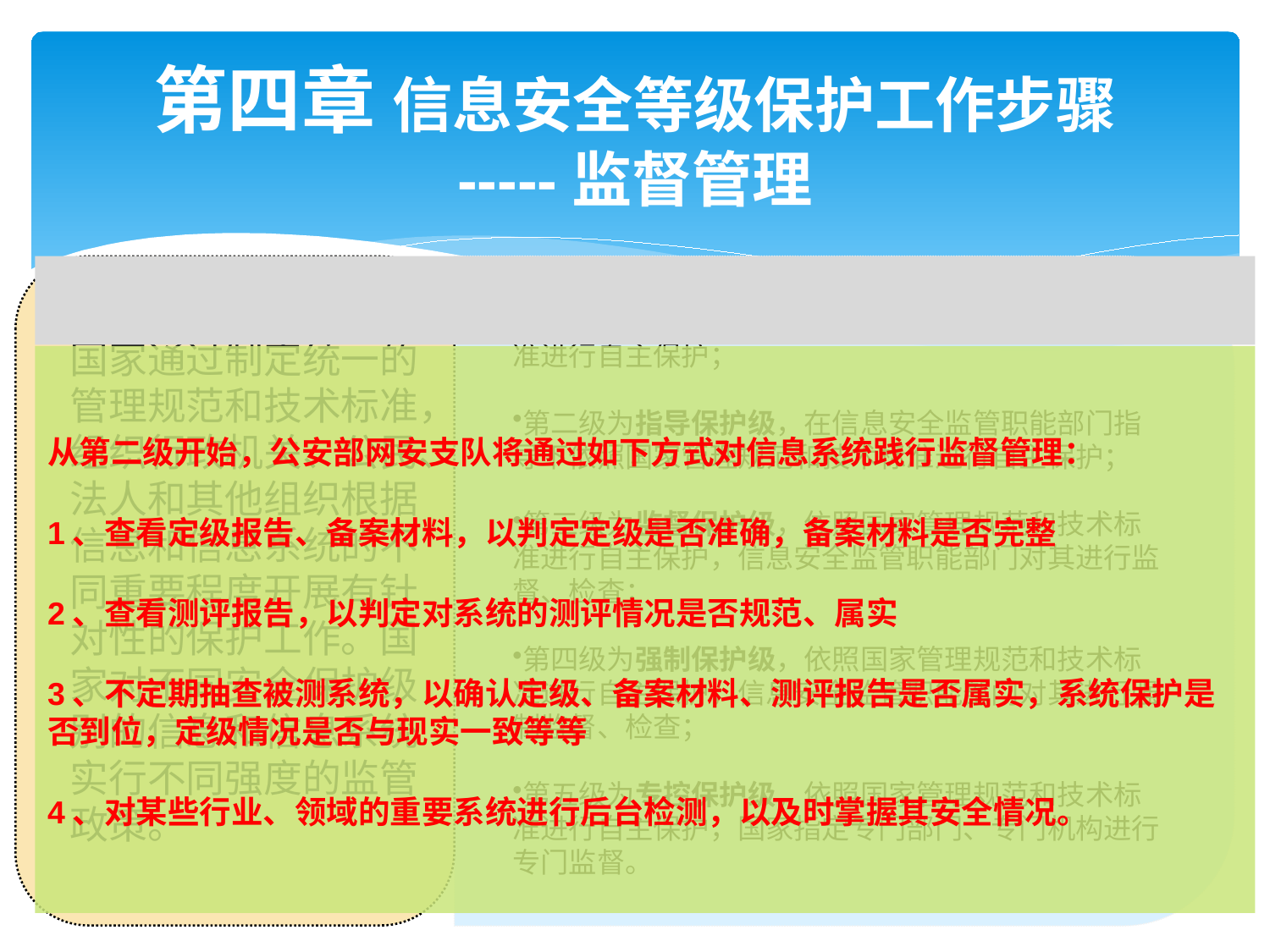

# 第四章 信息安全等级保护工作步骤 -----监督管理
第一级为自主保护级，依照国家管理规范和技术标准进行自主保护；

第二级为指导保护级，在信息安全监管职能部门指导下依照国家管理规范和技术标准进行自主保护；

第三级为监督保护级，依照国家管理规范和技术标准进行自主保护，信息安全监管职能部门对其进行监督、检查；

第四级为强制保护级，依照国家管理规范和技术标准进行自主保护，信息安全监管职能部门对其进行强制监督、检查；

第五级为专控保护级，依照国家管理规范和技术标准进行自主保护，国家指定专门部门、专门机构进行专门监督。
国家通过制定统一的管理规范和技术标准，组织行政机关、公民、法人和其他组织根据信息和信息系统的不同重要程度开展有针对性的保护工作。国家对不同安全保护级别的信息和信息系统实行不同强度的监管政策。

从第二级开始，公安部网安支队将通过如下方式对信息系统践行监督管理：
1、查看定级报告、备案材料，以判定定级是否准确，备案材料是否完整
2、查看测评报告，以判定对系统的测评情况是否规范、属实
3、不定期抽查被测系统，以确认定级、备案材料、测评报告是否属实，系统保护是否到位，定级情况是否与现实一致等等
4、对某些行业、领域的重要系统进行后台检测，以及时掌握其安全情况。